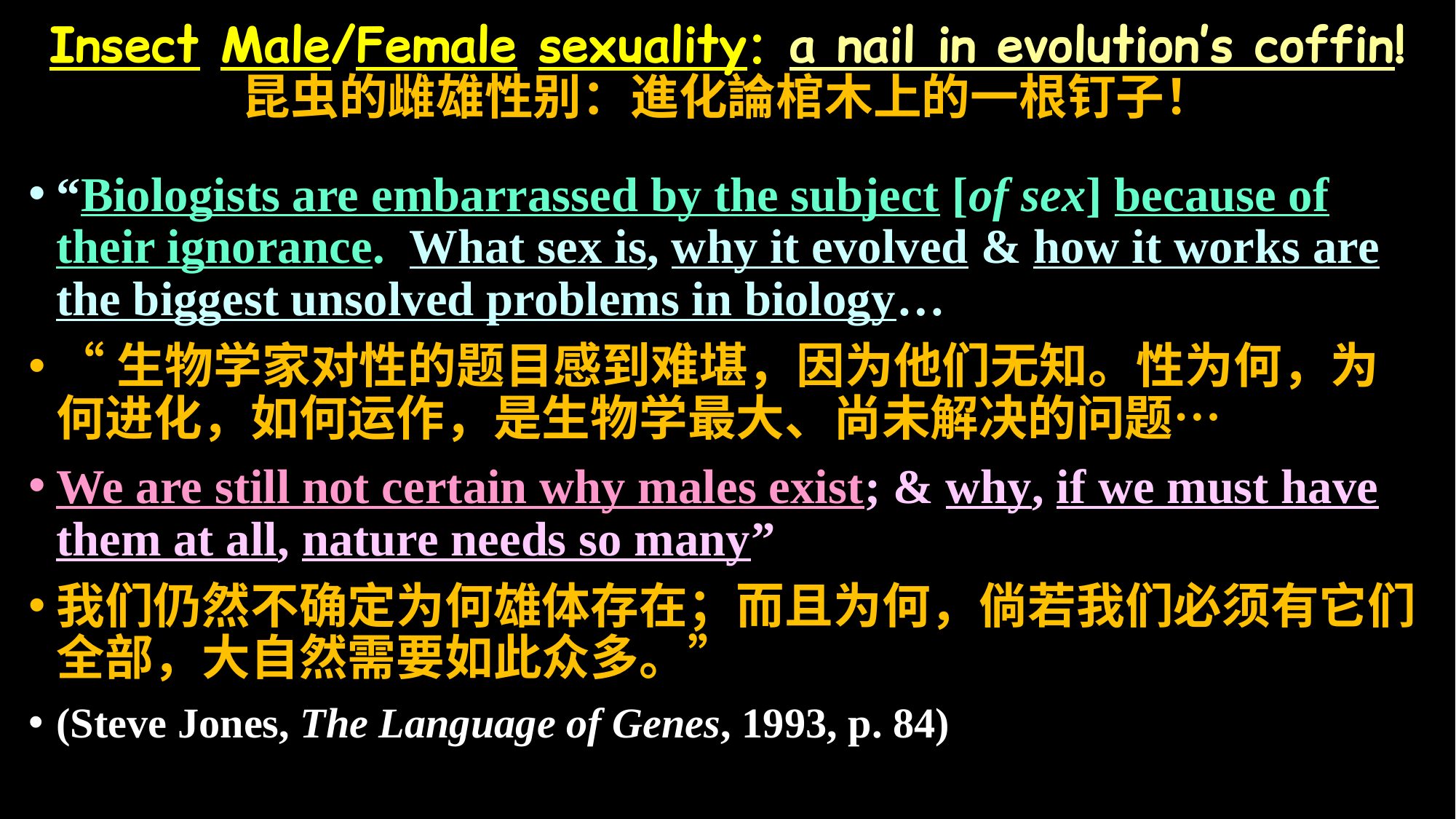

# Insect Male/Female sexuality: a nail in evolution’s coffin! 昆虫的雌雄性别：進化論棺木上的一根钉子！
“Biologists are embarrassed by the subject [of sex] because of their ignorance.  What sex is, why it evolved & how it works are the biggest unsolved problems in biology…
“生物学家对性的题目感到难堪，因为他们无知。性为何，为何进化，如何运作，是生物学最大、尚未解决的问题…
We are still not certain why males exist; & why, if we must have them at all, nature needs so many”
我们仍然不确定为何雄体存在；而且为何，倘若我们必须有它们全部，大自然需要如此众多。”
(Steve Jones, The Language of Genes, 1993, p. 84)